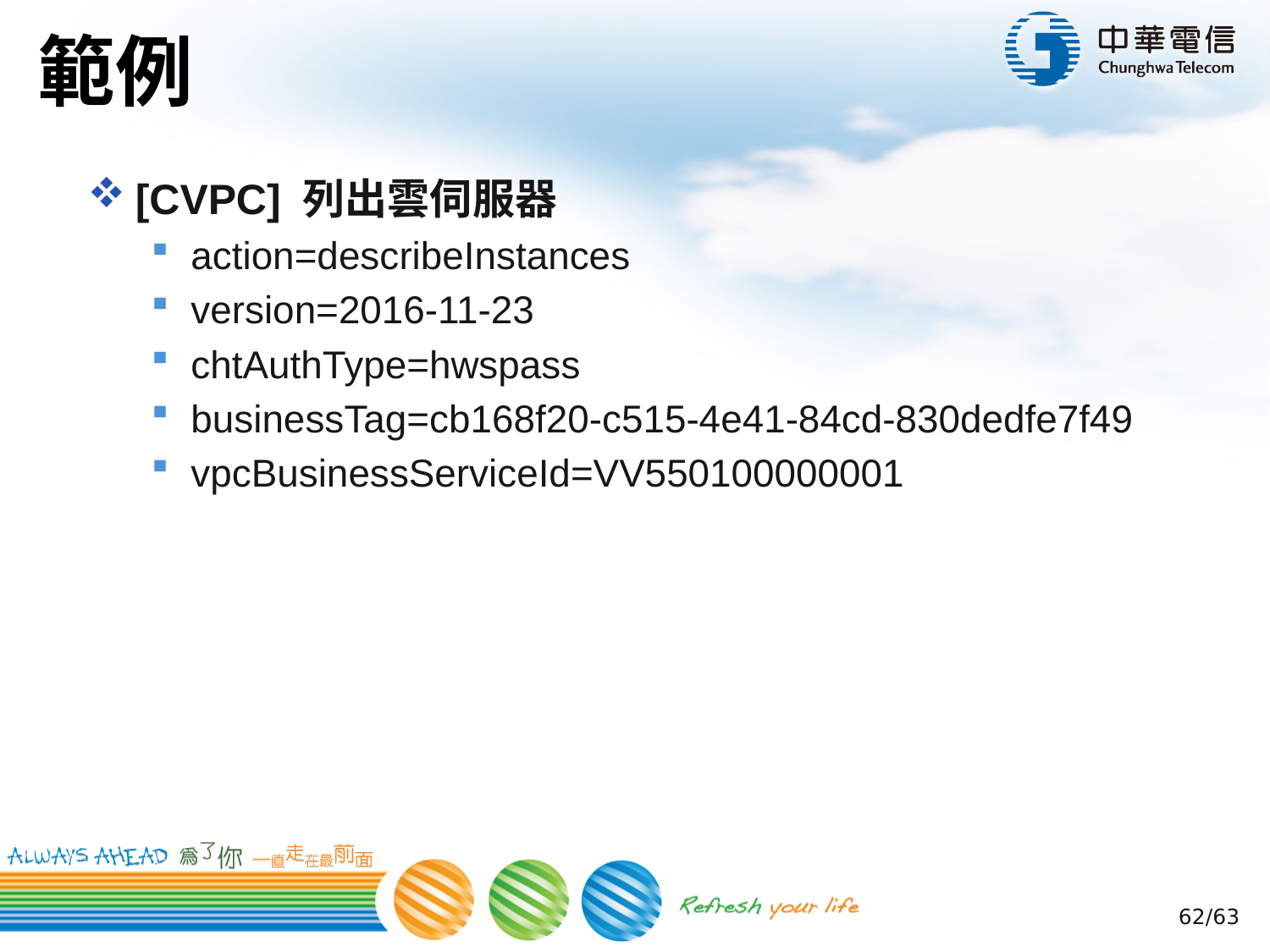

# 範例
[CVPC] 列出雲伺服器
action=describeInstances
version=2016-11-23
chtAuthType=hwspass
businessTag=cb168f20-c515-4e41-84cd-830dedfe7f49
vpcBusinessServiceId=VV550100000001